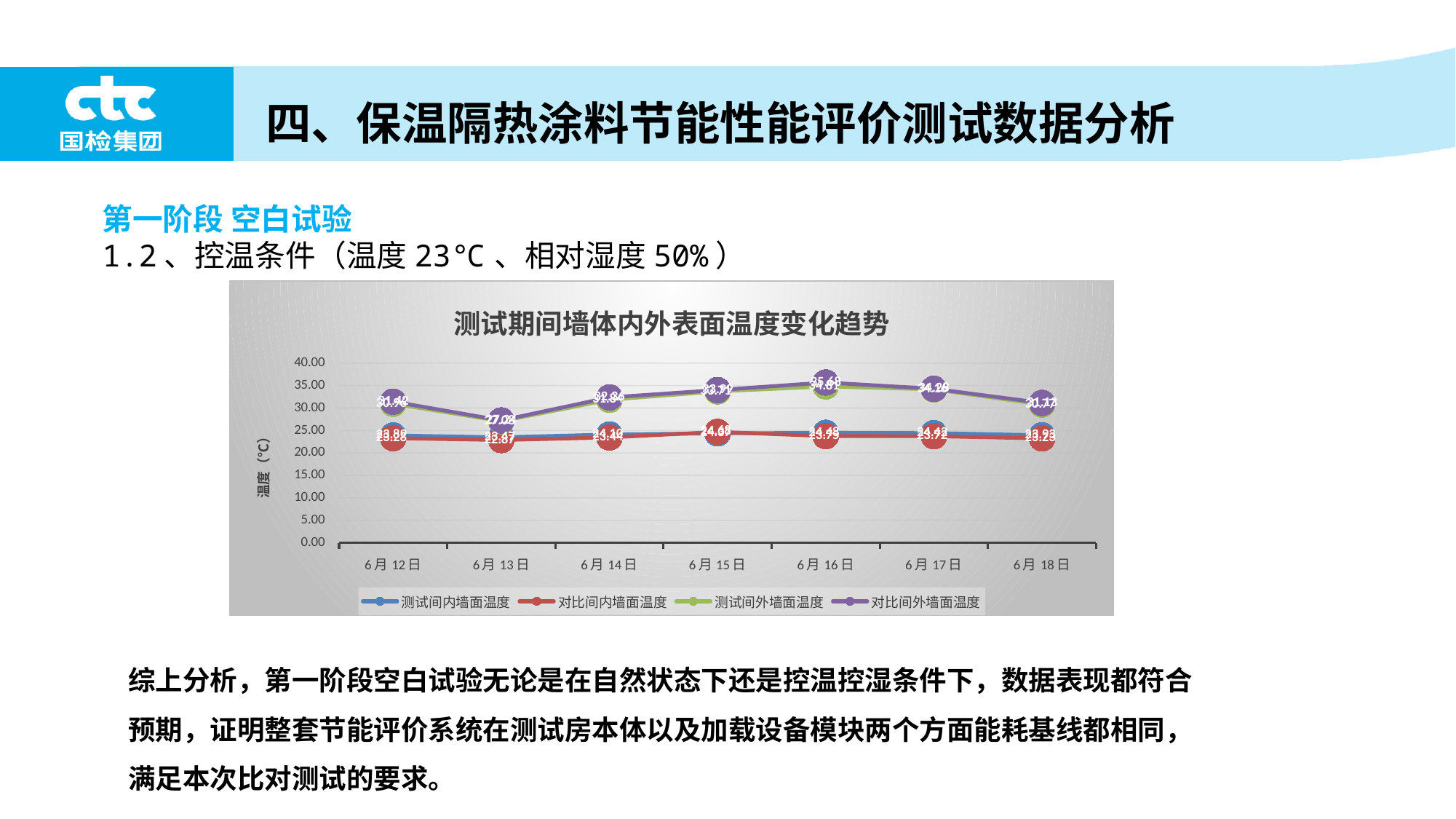

四、保温隔热涂料节能性能评价测试数据分析
第一阶段 空白试验
1.2、控温条件（温度23℃、相对湿度50%）

### Chart: 测试期间墙体内外表面温度变化趋势

| Category | 测试间内墙面温度 | 对比间内墙面温度 | 测试间外墙面温度 | 对比间外墙面温度 |
|---|---|---|---|---|
| 44359 | 23.89 | 23.28 | 30.96 | 31.42 |
| 44360 | 23.47 | 22.87 | 27.08 | 27.24 |
| 44361 | 24.1 | 23.44 | 31.84 | 32.36 |
| 44362 | 24.37 | 24.68 | 33.71 | 33.99 |
| 44363 | 24.48 | 23.75 | 34.81 | 35.68 |
| 44364 | 24.42 | 23.72 | 34.16 | 34.28 |
| 44365 | 23.93 | 23.23 | 30.77 | 31.13 |
综上分析，第一阶段空白试验无论是在自然状态下还是控温控湿条件下，数据表现都符合预期，证明整套节能评价系统在测试房本体以及加载设备模块两个方面能耗基线都相同，满足本次比对测试的要求。